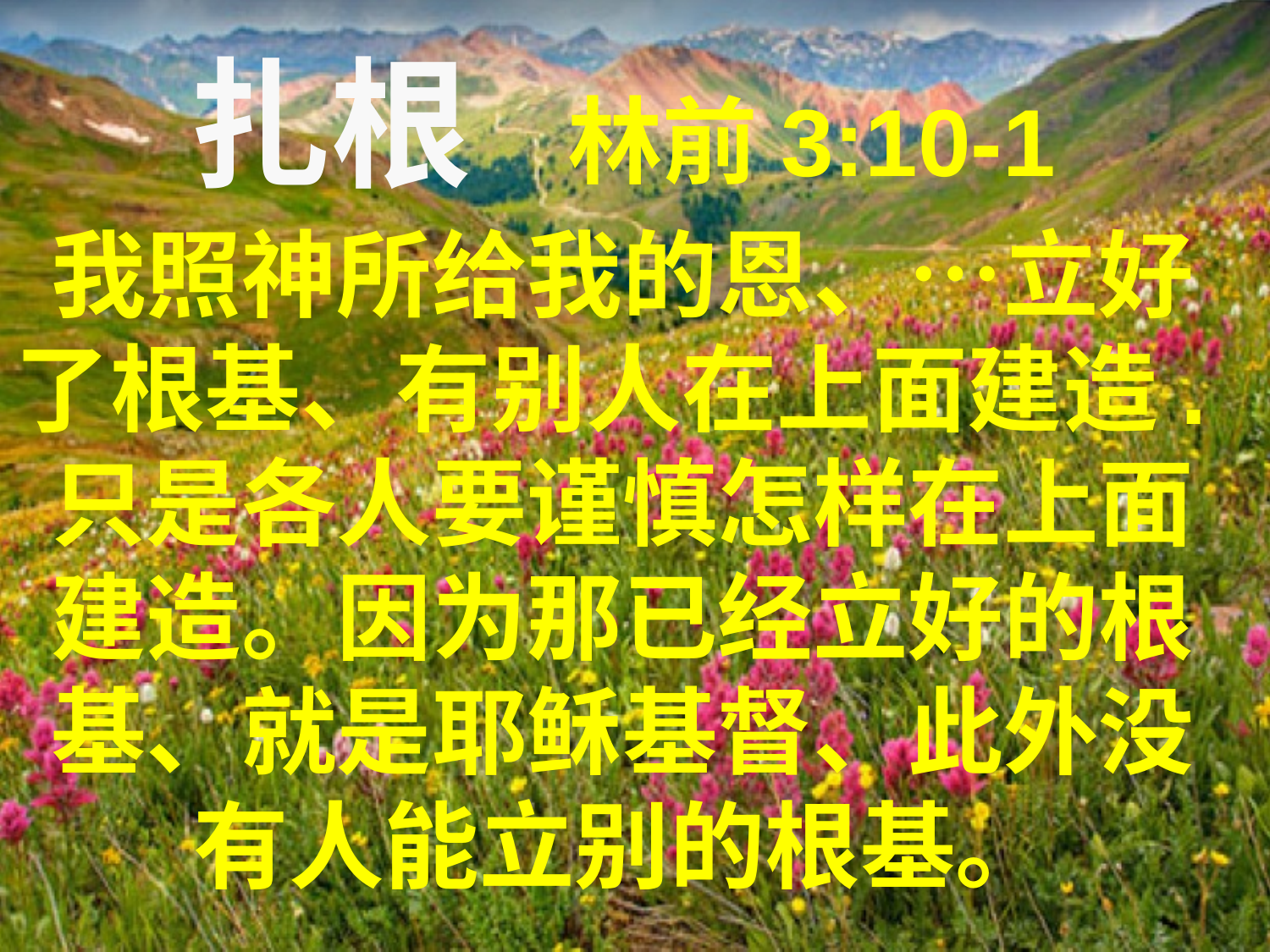

扎根   林前3:10-1
我照神所给我的恩、…立好了根基、有别人在上面建造.只是各人要谨慎怎样在上面建造。因为那已经立好的根基、就是耶稣基督、此外没有人能立别的根基。